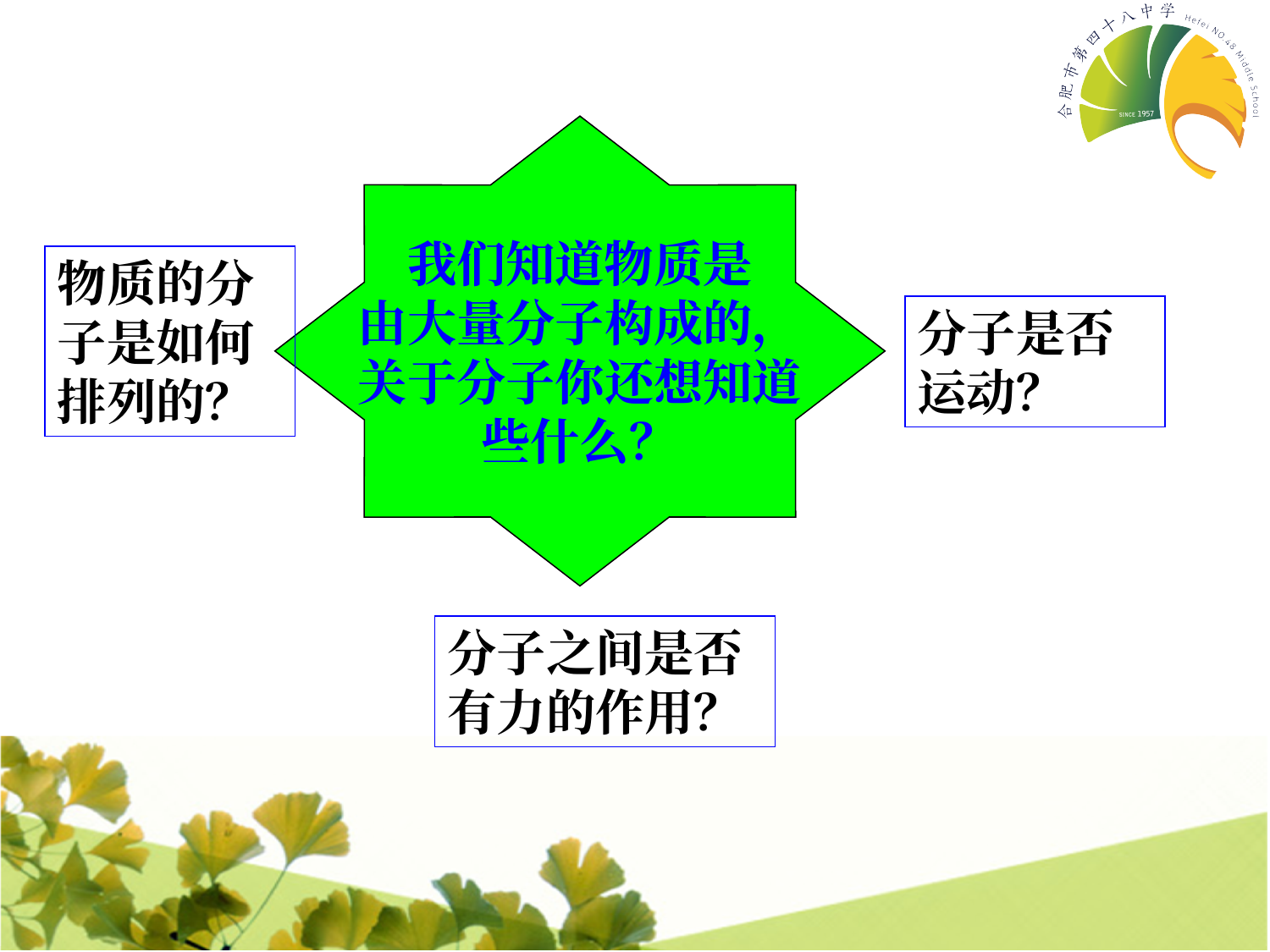

我们知道物质是
由大量分子构成的，
关于分子你还想知道
些什么？
物质的分子是如何排列的？
分子是否运动？
分子之间是否有力的作用？